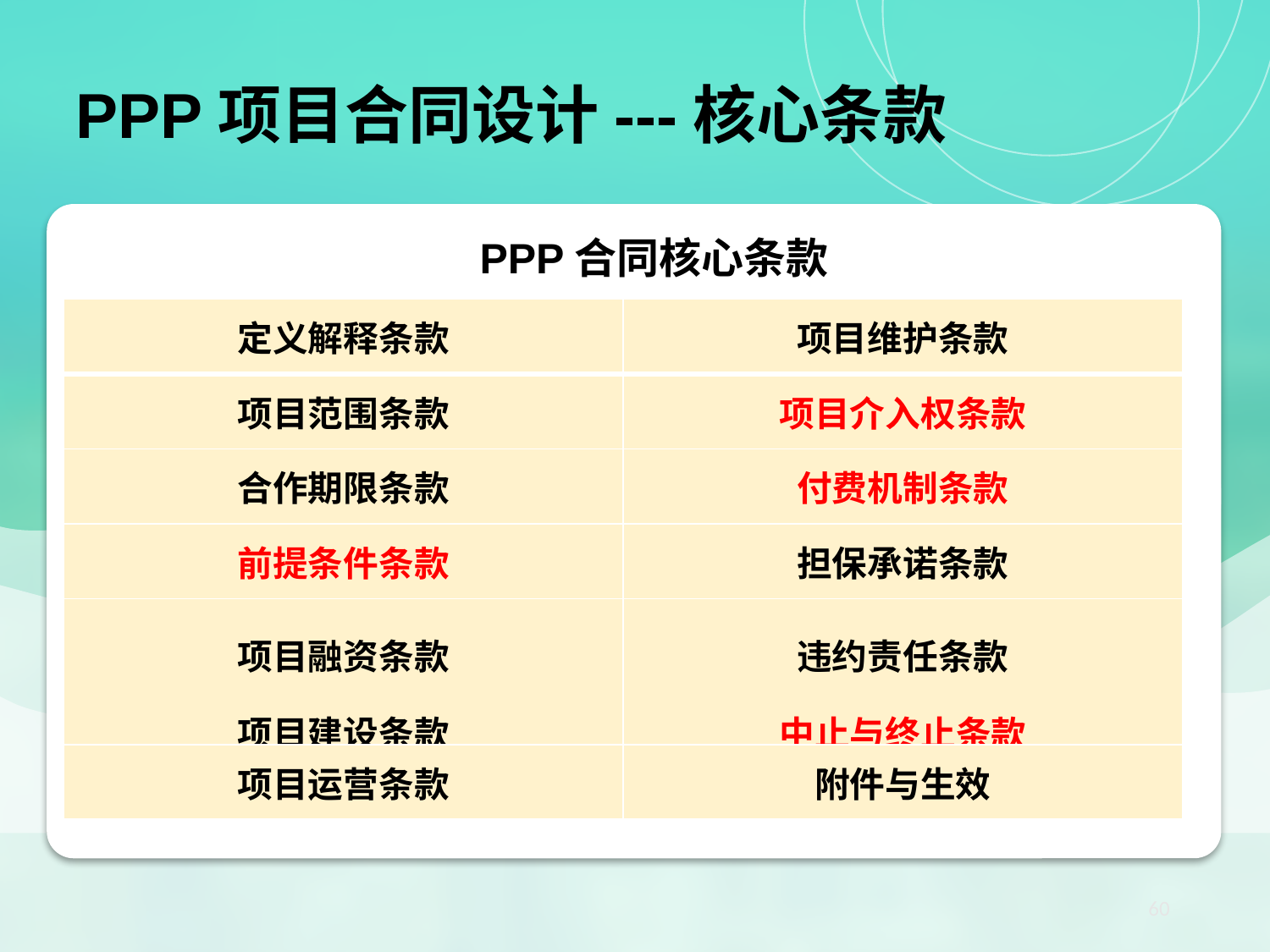

PPP项目合同设计---核心条款
【小结】PPP项目核心法律关系：项目合同
PPP合同核心条款

| 定义解释条款 | 项目维护条款 |
| --- | --- |
| 项目范围条款 | 项目介入权条款 |
| 合作期限条款 | 付费机制条款 |
| 前提条件条款 | 担保承诺条款 |
| 项目融资条款 项目建设条款 | 违约责任条款 中止与终止条款 |
| 项目运营条款 | 附件与生效 |

60